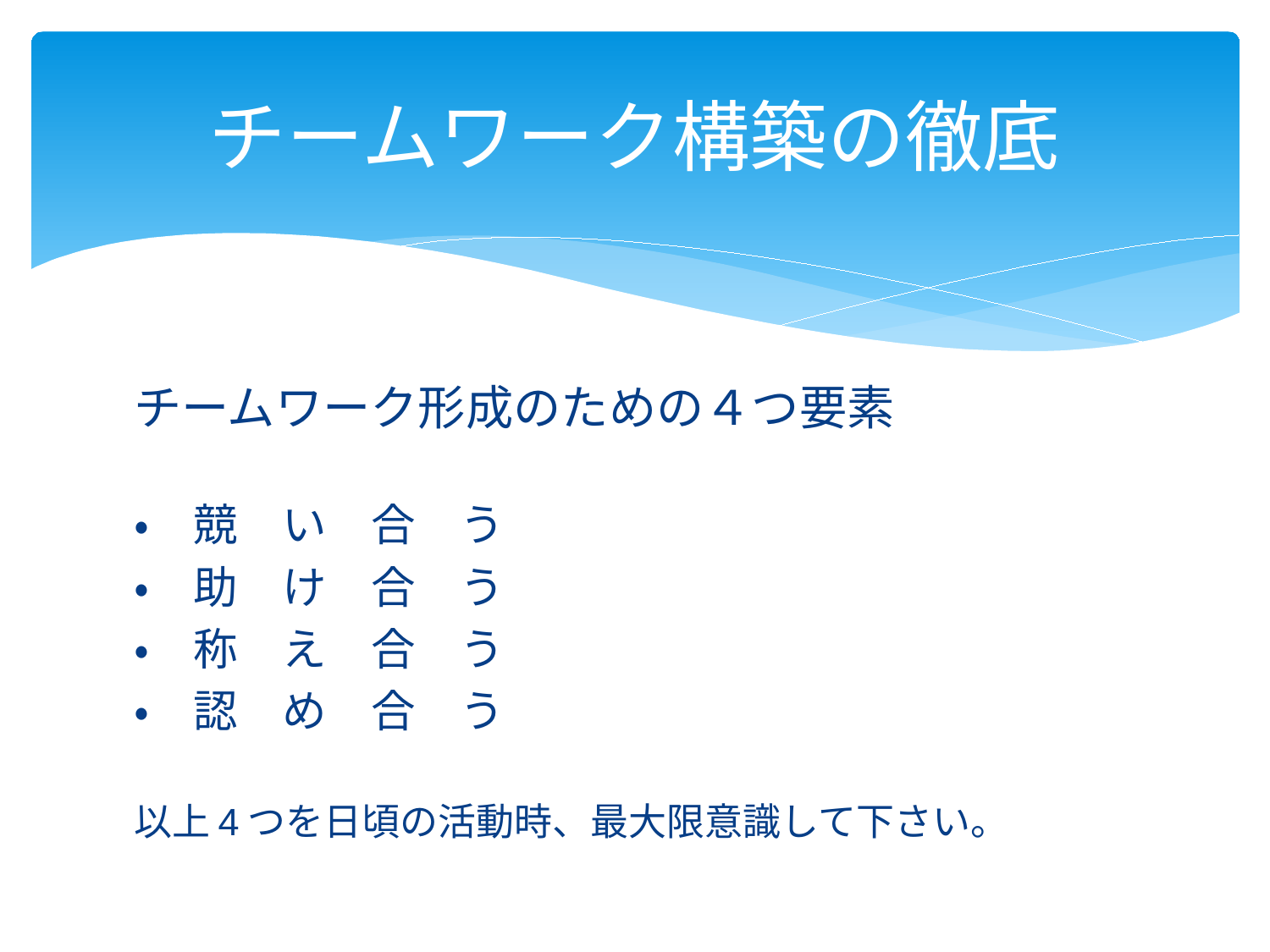

# チームワーク構築の徹底
チームワーク形成のための４つ要素

・　競　い　合　う
・　助　け　合　う
・　称　え　合　う
・　認　め　合　う

以上4つを日頃の活動時、最大限意識して下さい。